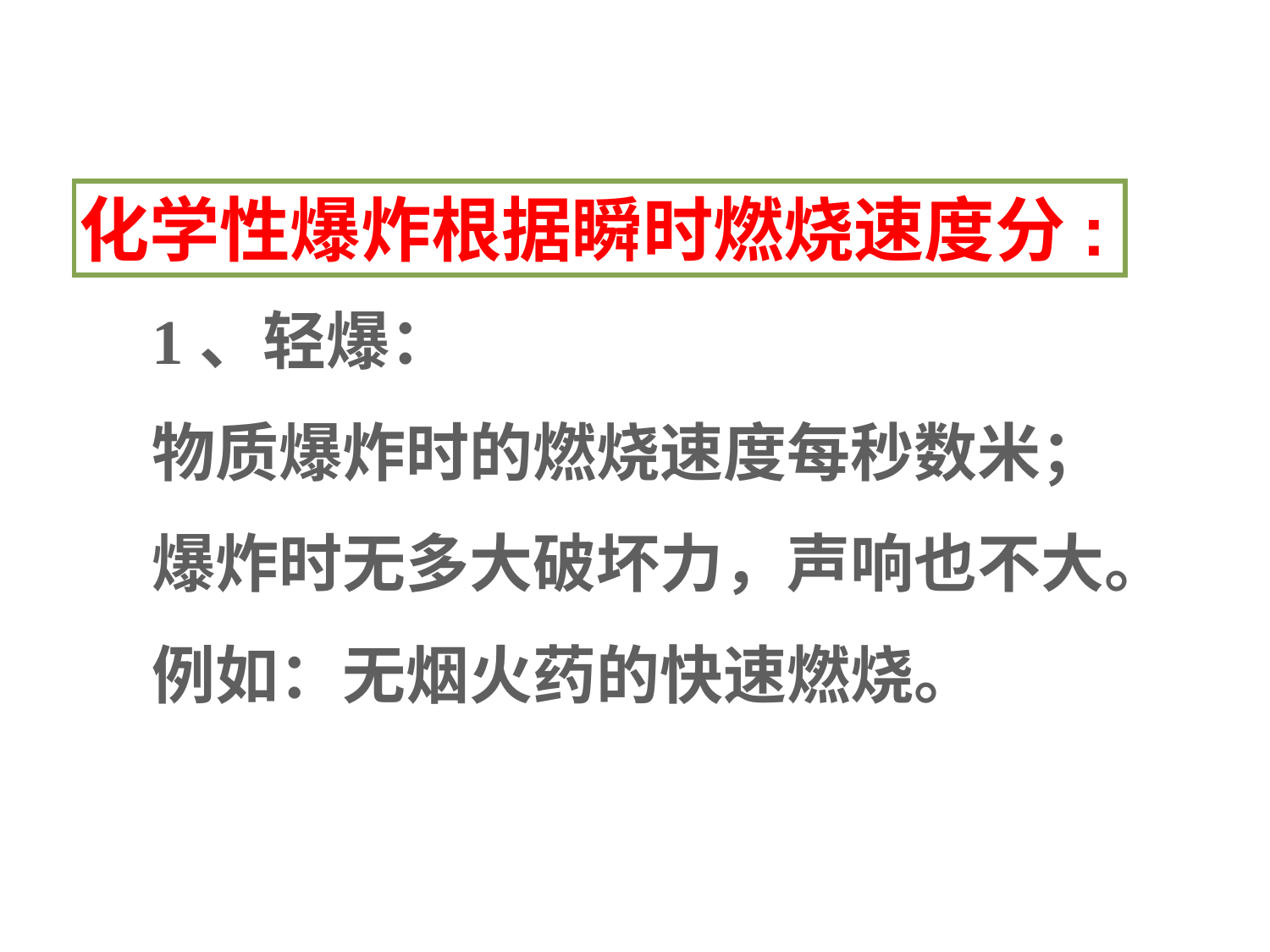

化学性爆炸根据瞬时燃烧速度分:
1、轻爆：
物质爆炸时的燃烧速度每秒数米；
爆炸时无多大破坏力，声响也不大。
例如：无烟火药的快速燃烧。